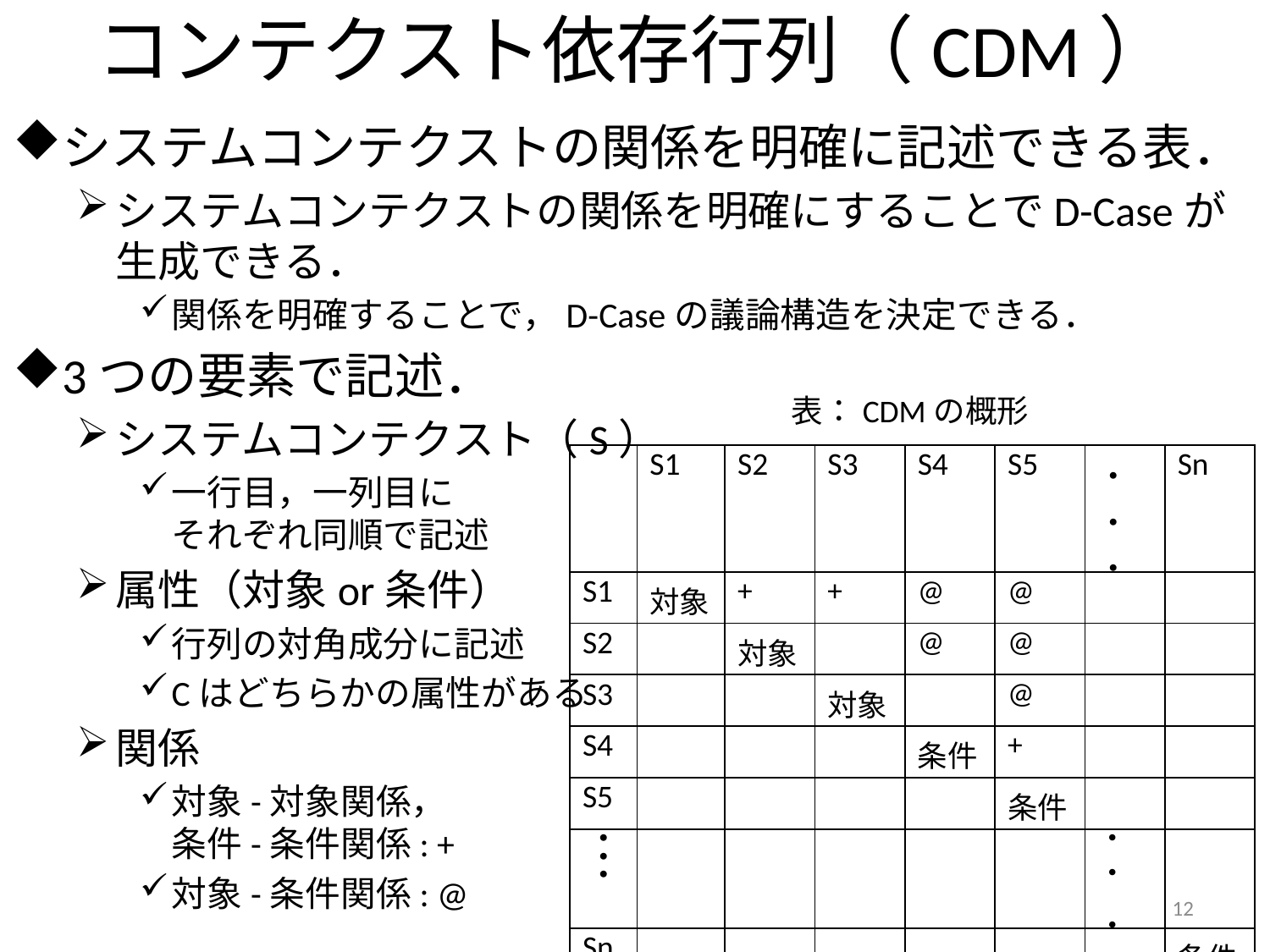

# コンテクスト依存行列（CDM）
システムコンテクストの関係を明確に記述できる表．
システムコンテクストの関係を明確にすることでD-Caseが
生成できる．
関係を明確することで，D-Caseの議論構造を決定できる．
3つの要素で記述．
システムコンテクスト（S）
一行目，一列目に
それぞれ同順で記述
属性（対象or条件）
行列の対角成分に記述
Cはどちらかの属性がある
関係
対象-対象関係，
条件-条件関係: +
対象-条件関係: @
表：CDMの概形
|  | S1 | S2 | S3 | S4 | S5 | ・・・ | Sn |
| --- | --- | --- | --- | --- | --- | --- | --- |
| S1 | 対象 | + | + | @ | @ |  |  |
| S2 |  | 対象 |  | @ | @ |  |  |
| S3 |  |  | 対象 |  | @ |  |  |
| S4 |  |  |  | 条件 | + |  |  |
| S5 |  |  |  |  | 条件 |  |  |
| ・ ・ ・ |  |  |  |  |  | ・ 　・ 　　・ |  |
| Sn |  |  |  |  |  |  | 条件 |
12